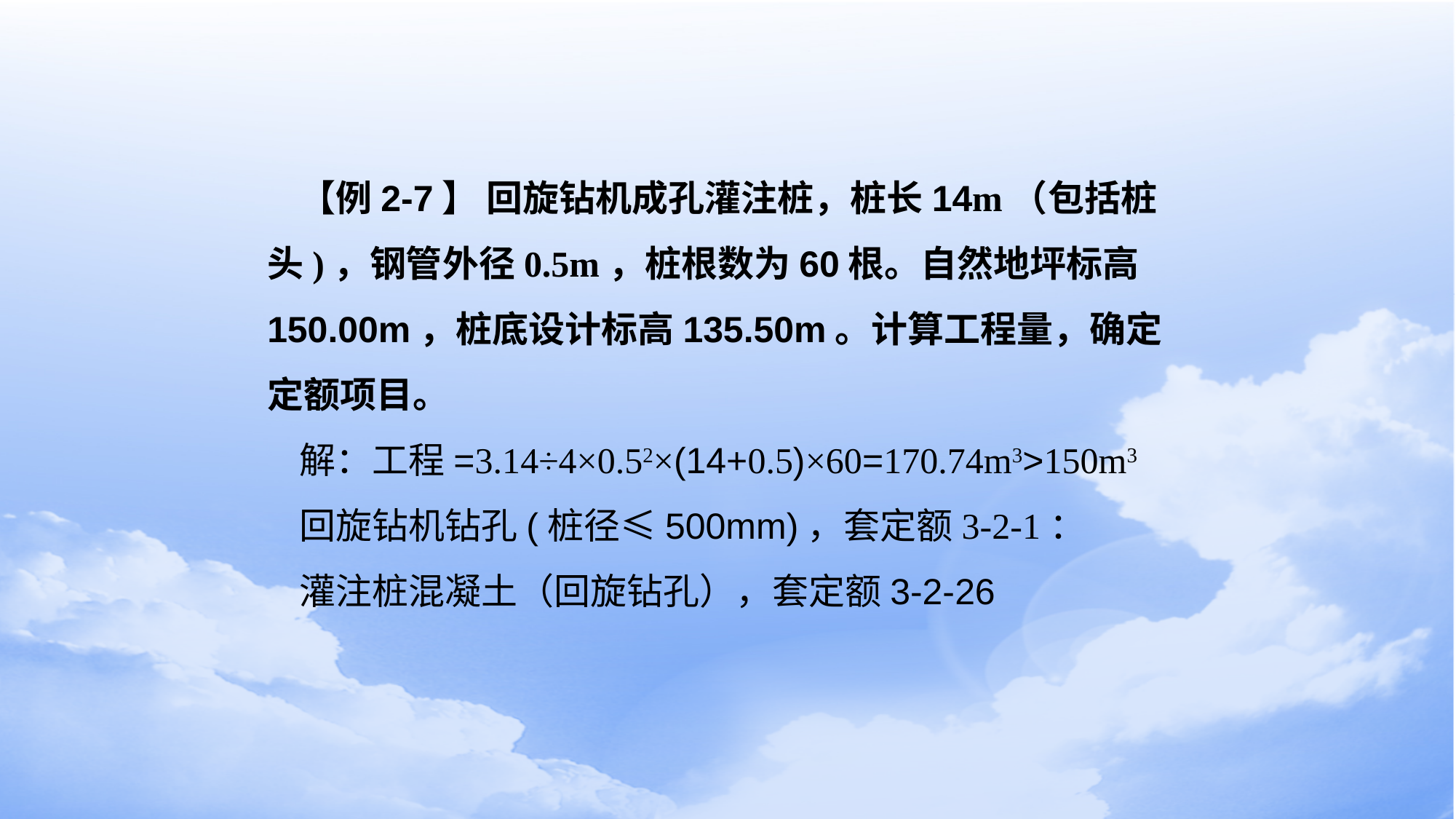

【例2-7】 回旋钻机成孔灌注桩，桩长14m（包括桩头)，钢管外径0.5m，桩根数为60根。自然地坪标高150.00m，桩底设计标高135.50m。计算工程量，确定定额项目。
解：工程=3.14÷4×0.52×(14+0.5)×60=170.74m3>150m3
回旋钻机钻孔(桩径≤500mm)，套定额3-2-1：
灌注桩混凝土（回旋钻孔），套定额3-2-26